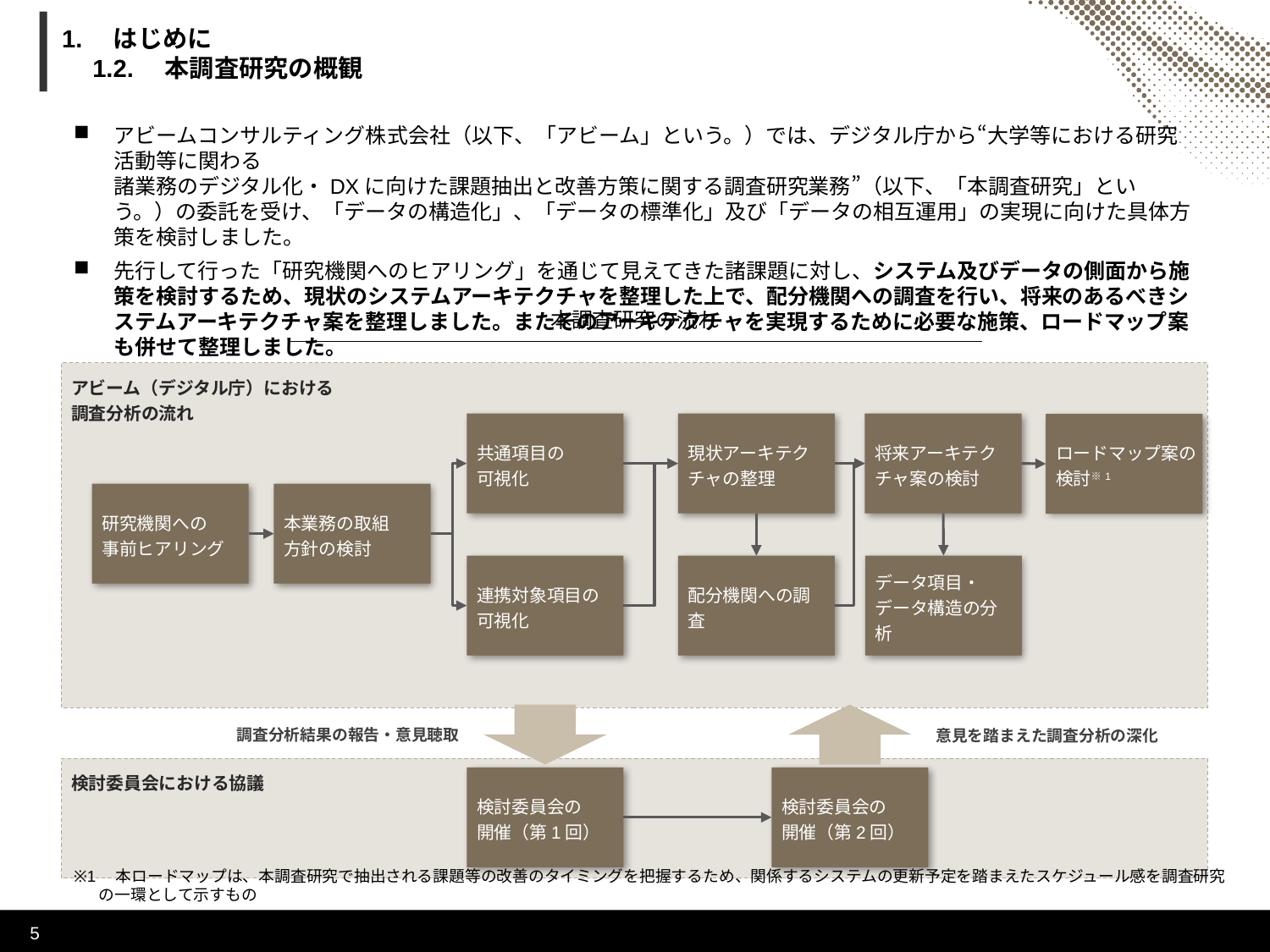

# 1.　はじめに 　1.2.　本調査研究の概観
アビームコンサルティング株式会社（以下、「アビーム」という。）では、デジタル庁から“大学等における研究活動等に関わる
諸業務のデジタル化・DXに向けた課題抽出と改善方策に関する調査研究業務”（以下、「本調査研究」という。）の委託を受け、「データの構造化」、「データの標準化」及び「データの相互運用」の実現に向けた具体方策を検討しました。
先行して行った「研究機関へのヒアリング」を通じて見えてきた諸課題に対し、システム及びデータの側面から施策を検討するため、現状のシステムアーキテクチャを整理した上で、配分機関への調査を行い、将来のあるべきシステムアーキテクチャ案を整理しました。またそのアーキテクチャを実現するために必要な施策、ロードマップ案も併せて整理しました。
本調査研究の流れ
アビーム（デジタル庁）における
調査分析の流れ
共通項目の
可視化
現状アーキテクチャの整理
将来アーキテクチャ案の検討
ロードマップ案の
検討※1
研究機関への
事前ヒアリング
本業務の取組
方針の検討
連携対象項目の可視化
配分機関への調査
データ項目・
データ構造の分析

調査分析結果の報告・意見聴取
意見を踏まえた調査分析の深化
検討委員会における協議
検討委員会の
開催（第1回）
検討委員会の
開催（第2回）
※1　本ロードマップは、本調査研究で抽出される課題等の改善のタイミングを把握するため、関係するシステムの更新予定を踏まえたスケジュール感を調査研究の一環として示すもの